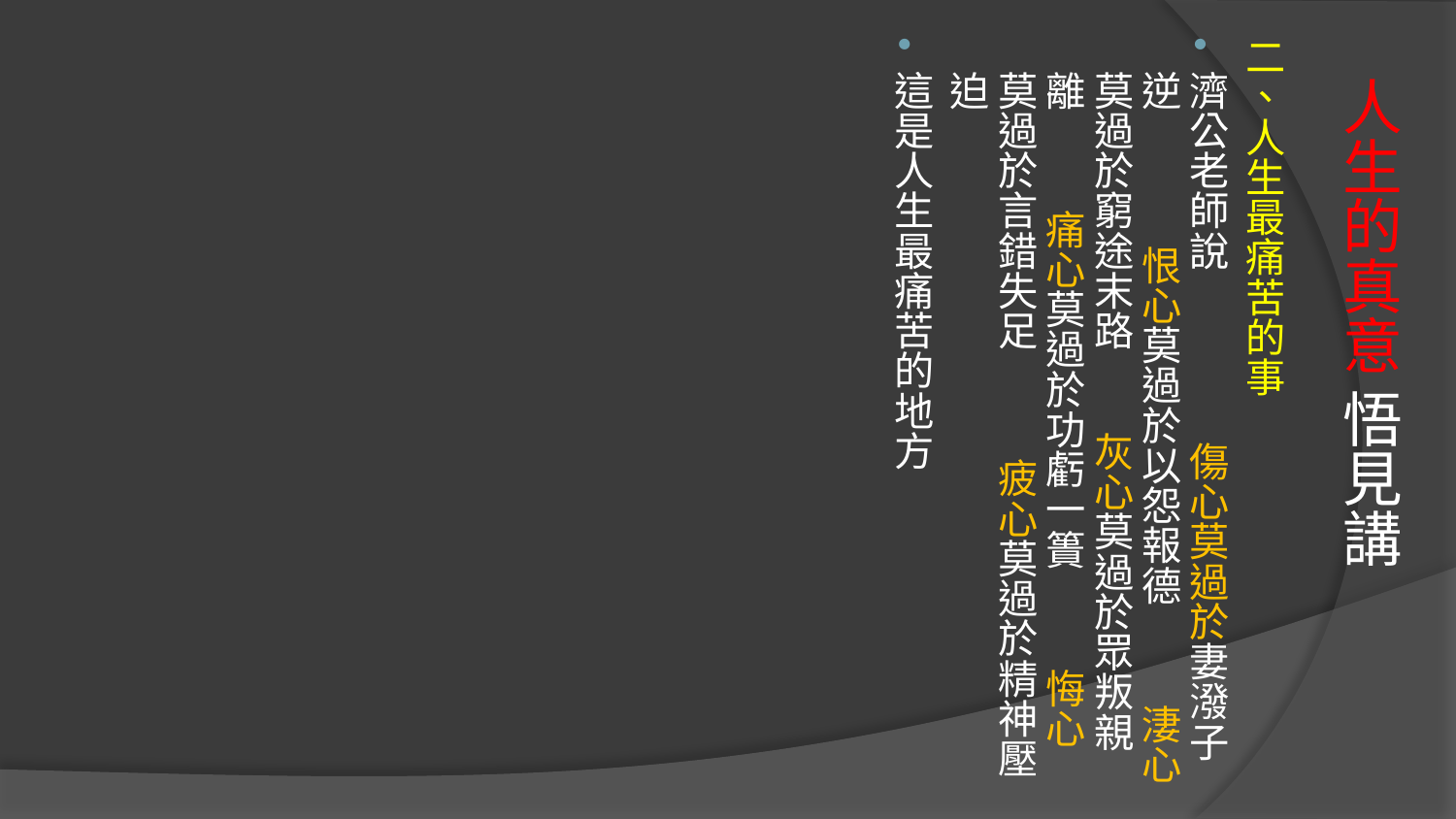

二、人生最痛苦的事
濟公老師說                   傷心莫過於妻潑子逆               恨心莫過於以怨報德           淒心莫過於窮途末路         灰心莫過於眾叛親離           痛心莫過於功虧一簣           悔心莫過於言錯失足            疲心莫過於精神壓迫
這是人生最痛苦的地方

# 人生的真意 悟見講